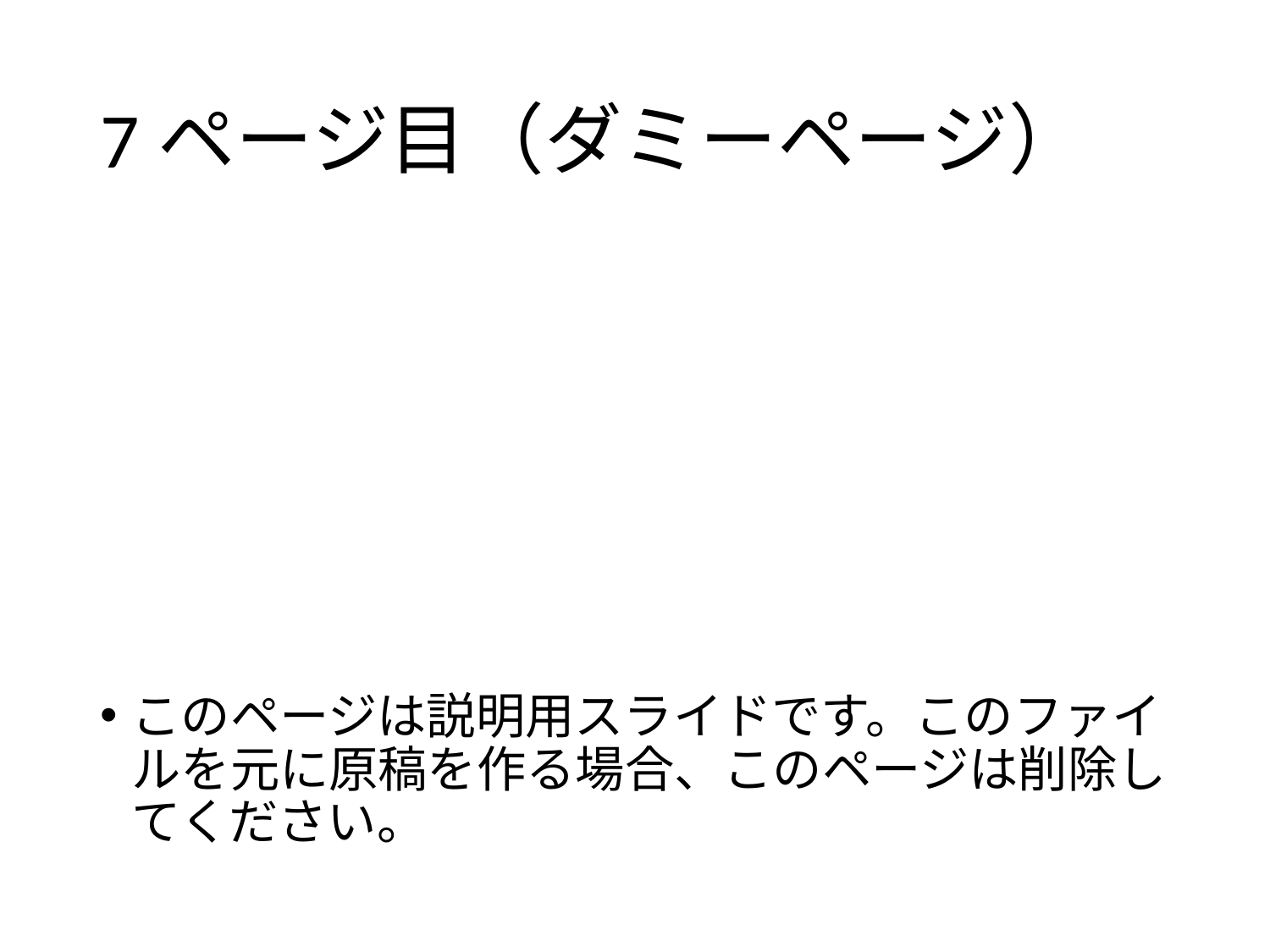

# 7ページ目（ダミーページ）

このページは説明用スライドです。このファイルを元に原稿を作る場合、このページは削除してください。